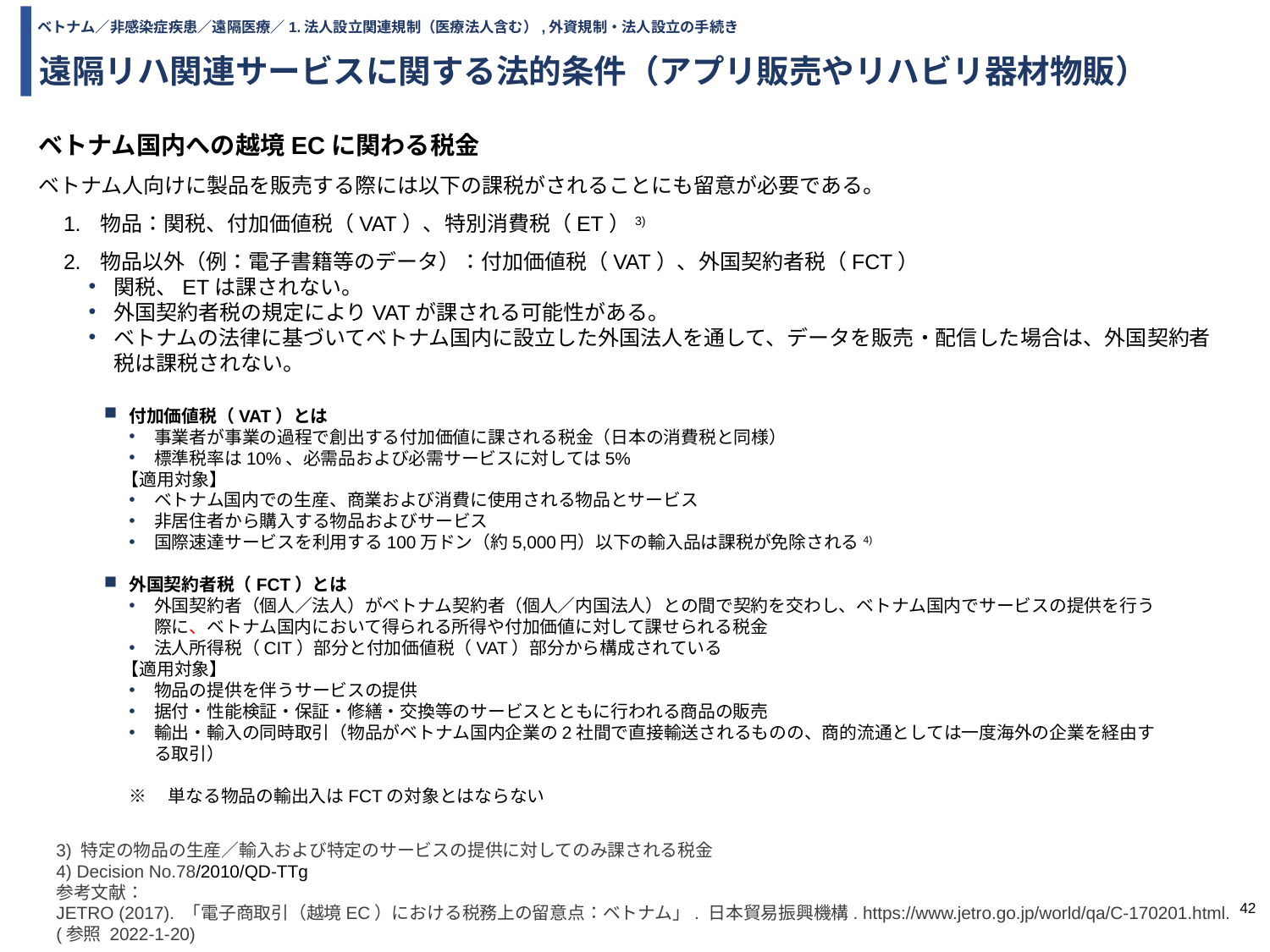

ベトナム／非感染症疾患／遠隔医療／1.法人設立関連規制（医療法人含む）,外資規制・法人設立の手続き
# 遠隔リハ関連サービスに関する法的条件（アプリ販売やリハビリ器材物販）
ベトナム国内への越境ECに関わる税金
ベトナム人向けに製品を販売する際には以下の課税がされることにも留意が必要である。
物品：関税、付加価値税（VAT）、特別消費税（ET）3)
物品以外（例：電子書籍等のデータ）：付加価値税（VAT）、外国契約者税（FCT）
関税、ETは課されない。
外国契約者税の規定によりVATが課される可能性がある。
ベトナムの法律に基づいてベトナム国内に設立した外国法人を通して、データを販売・配信した場合は、外国契約者税は課税されない。

付加価値税（VAT）とは
事業者が事業の過程で創出する付加価値に課される税金（日本の消費税と同様）
標準税率は10%、必需品および必需サービスに対しては5%
【適用対象】
ベトナム国内での生産、商業および消費に使用される物品とサービス
非居住者から購入する物品およびサービス
国際速達サービスを利用する100万ドン（約5,000円）以下の輸入品は課税が免除される4)

外国契約者税（FCT）とは
外国契約者（個人／法人）がベトナム契約者（個人／内国法人）との間で契約を交わし、ベトナム国内でサービスの提供を行う際に、ベトナム国内において得られる所得や付加価値に対して課せられる税金
法人所得税（CIT）部分と付加価値税（VAT）部分から構成されている
【適用対象】
物品の提供を伴うサービスの提供
据付・性能検証・保証・修繕・交換等のサービスとともに行われる商品の販売
輸出・輸入の同時取引（物品がベトナム国内企業の2社間で直接輸送されるものの、商的流通としては一度海外の企業を経由する取引）

※　単なる物品の輸出入はFCTの対象とはならない
3) 特定の物品の生産／輸入および特定のサービスの提供に対してのみ課される税金
4) Decision No.78/2010/QD-TTg
参考文献：
JETRO (2017). 「電子商取引（越境EC）における税務上の留意点：ベトナム」. 日本貿易振興機構. https://www.jetro.go.jp/world/qa/C-170201.html. (参照 2022-1-20)
42